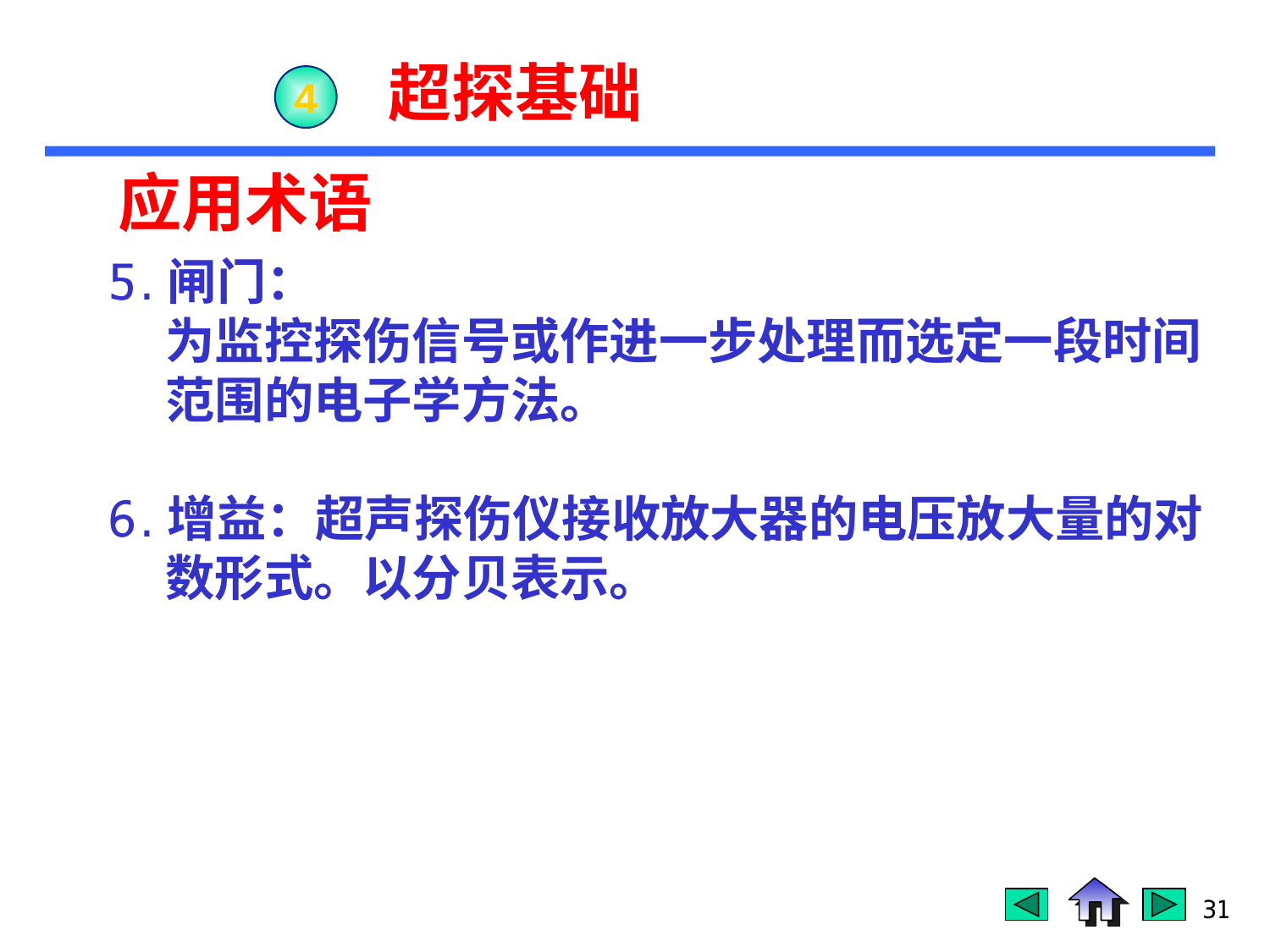

超探基础
4
应用术语
5.闸门：
    为监控探伤信号或作进一步处理而选定一段时间
    范围的电子学方法。

6.增益：超声探伤仪接收放大器的电压放大量的对
    数形式。以分贝表示。

31